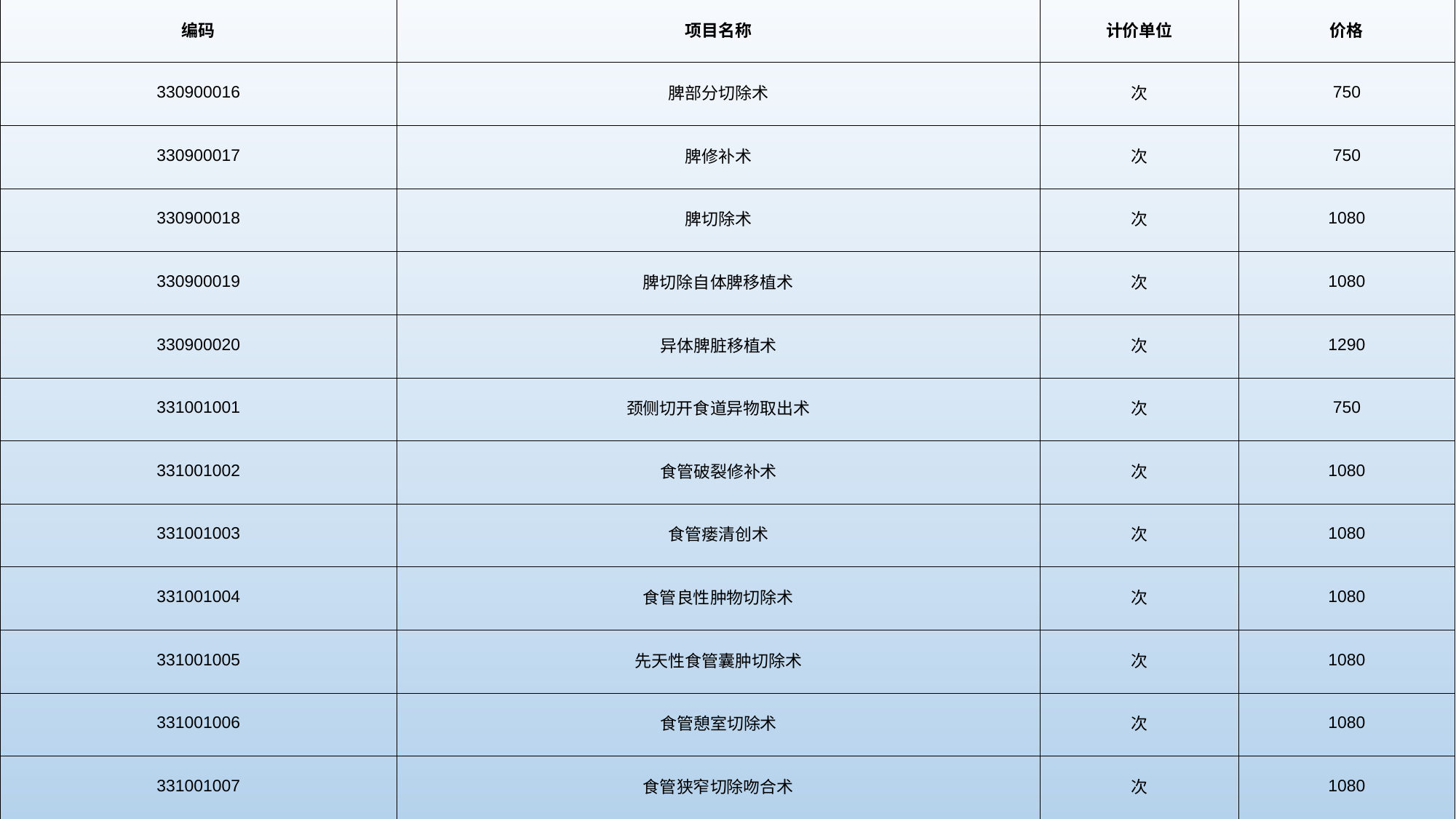

| 编码 | 项目名称 | 计价单位 | 价格 |
| --- | --- | --- | --- |
| 330900016 | 脾部分切除术 | 次 | 750 |
| 330900017 | 脾修补术 | 次 | 750 |
| 330900018 | 脾切除术 | 次 | 1080 |
| 330900019 | 脾切除自体脾移植术 | 次 | 1080 |
| 330900020 | 异体脾脏移植术 | 次 | 1290 |
| 331001001 | 颈侧切开食道异物取出术 | 次 | 750 |
| 331001002 | 食管破裂修补术 | 次 | 1080 |
| 331001003 | 食管瘘清创术 | 次 | 1080 |
| 331001004 | 食管良性肿物切除术 | 次 | 1080 |
| 331001005 | 先天性食管囊肿切除术 | 次 | 1080 |
| 331001006 | 食管憩室切除术 | 次 | 1080 |
| 331001007 | 食管狭窄切除吻合术 | 次 | 1080 |